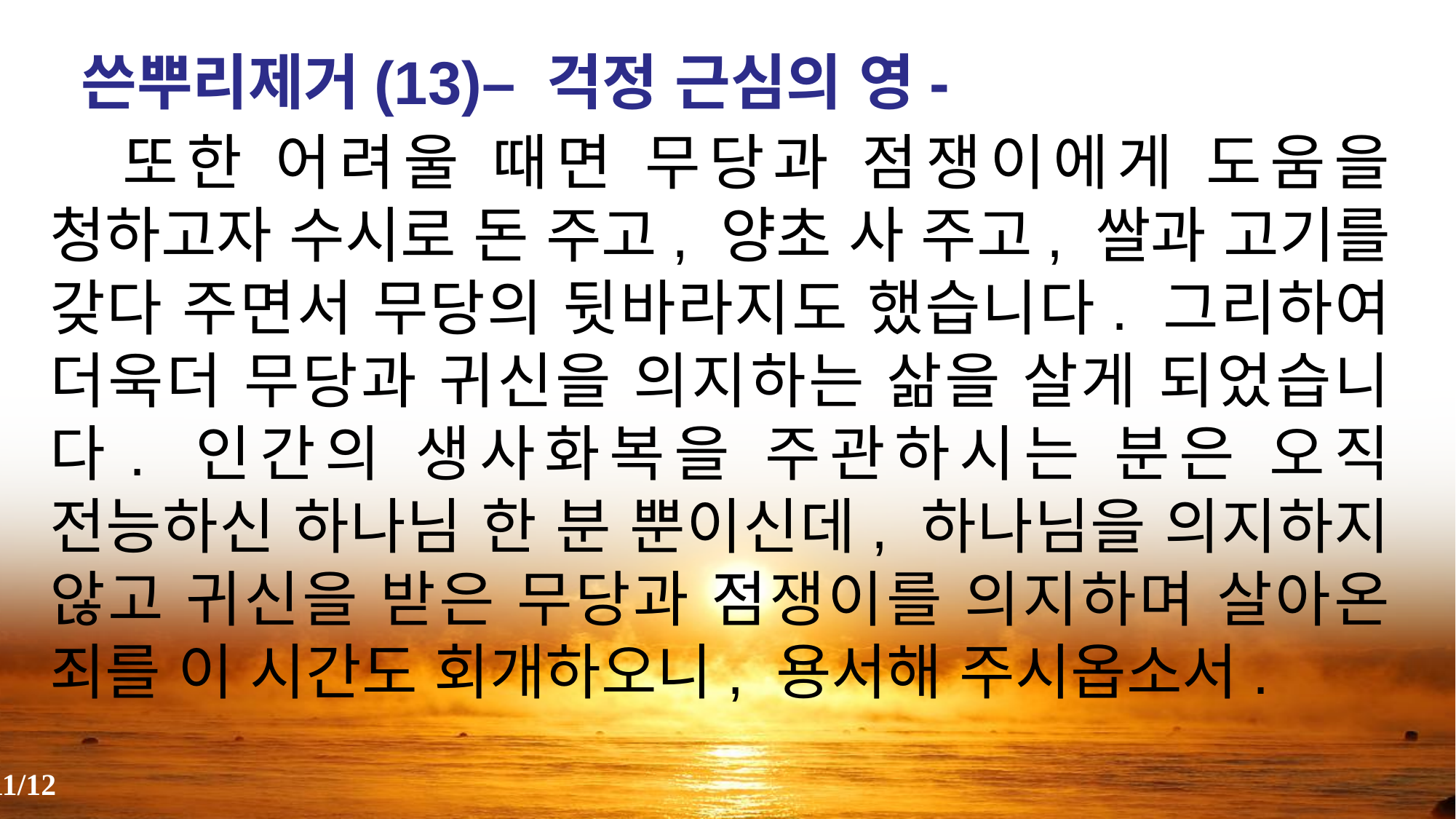

쓴뿌리제거(13)– 걱정 근심의 영-
  또한 어려울 때면 무당과 점쟁이에게 도움을 청하고자 수시로 돈 주고, 양초 사 주고, 쌀과 고기를 갖다 주면서 무당의 뒷바라지도 했습니다. 그리하여 더욱더 무당과 귀신을 의지하는 삶을 살게 되었습니다. 인간의 생사화복을 주관하시는 분은 오직 전능하신 하나님 한 분 뿐이신데, 하나님을 의지하지 않고 귀신을 받은 무당과 점쟁이를 의지하며 살아온 죄를 이 시간도 회개하오니, 용서해 주시옵소서.